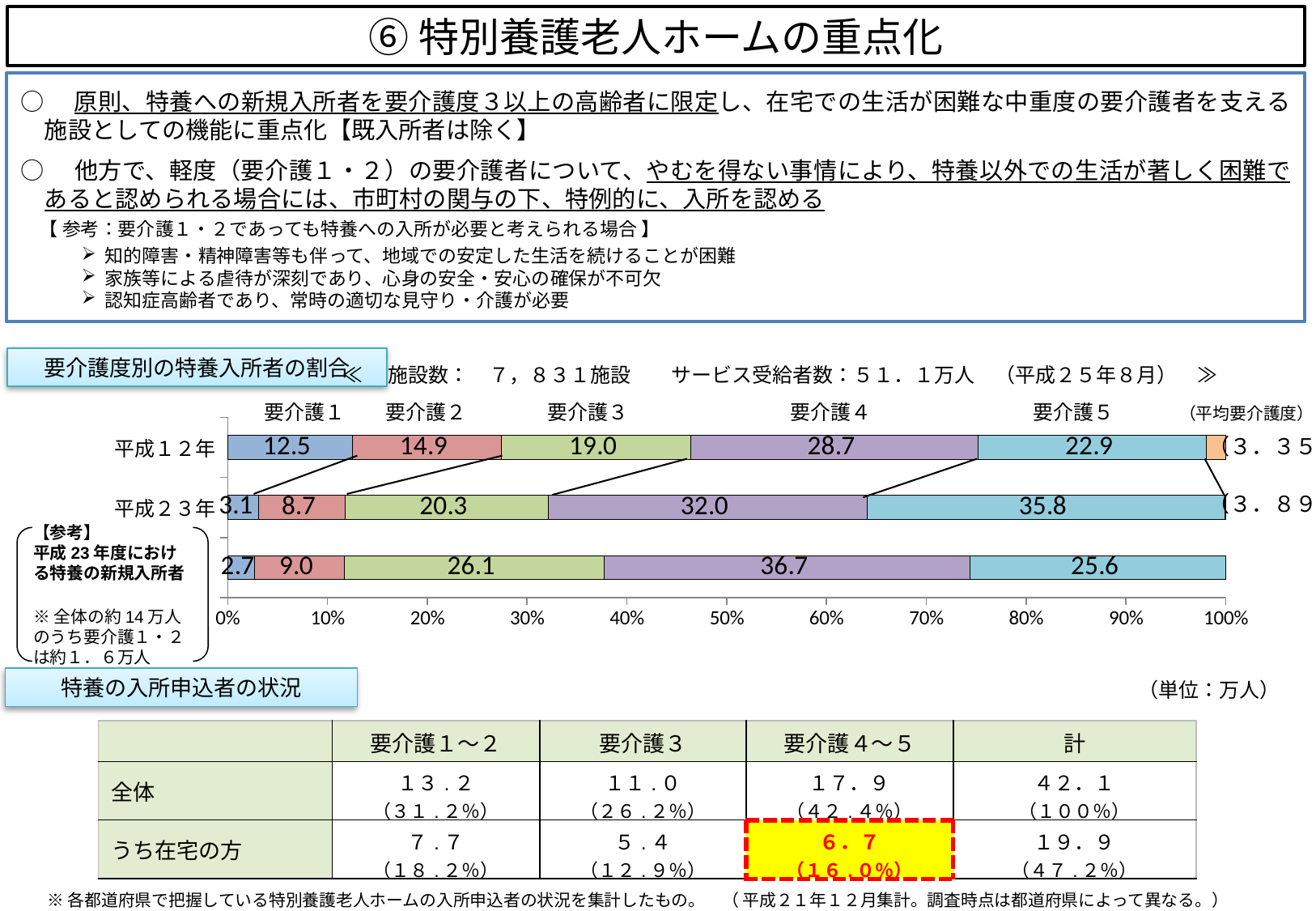

⑥特別養護老人ホームの重点化
○　原則、特養への新規入所者を要介護度３以上の高齢者に限定し、在宅での生活が困難な中重度の要介護者を支える施設としての機能に重点化【既入所者は除く】

○　他方で、軽度（要介護１・２）の要介護者について、やむを得ない事情により、特養以外での生活が著しく困難であると認められる場合には、市町村の関与の下、特例的に、入所を認める
　【 参考：要介護１・２であっても特養への入所が必要と考えられる場合 】
知的障害・精神障害等も伴って、地域での安定した生活を続けることが困難
家族等による虐待が深刻であり、心身の安全・安心の確保が不可欠
認知症高齢者であり、常時の適切な見守り・介護が必要

要介護度別の特養入所者の割合
 要介護１　　要介護２　　　　要介護３　　　　　　　　要介護４　　　　　　　　要介護５　　　 （平均要介護度）
（３．３５）
（３．８９）
【参考】
平成23年度における特養の新規入所者
※全体の約14万人のうち要介護１・２は約１．６万人
≪　施設数：　７，８３１施設　　サービス受給者数：５１．１万人　（平成２５年８月）　≫

### Chart

| Category | 要介護１ | 要介護２ | 要介護３ | 要介護４ | 要介護５ | その他 |
|---|---|---|---|---|---|---|
|  | 2.7 | 9.0 | 26.1 | 36.7 | 25.6 | None |
| 平成２３年 | 3.1 | 8.700000000000001 | 20.3 | 32.0 | 35.800000000000004 | 0.1 |
| 平成１２年 | 12.5 | 14.9 | 19.0 | 28.7 | 22.9 | 1.9000000000000001 |
（単位：万人）
特養の入所申込者の状況
|  | 要介護１～２ | 要介護３ | 要介護４～５ | 計 |
| --- | --- | --- | --- | --- |
| 全体 | １３.２ （３１.２％） | １１.０ （２６.２％） | １７．９ （４２.４％） | ４２．１ （１００％） |
| うち在宅の方 | ７.７ （１８.２％） | ５.４ （１２.９％） | ６．７ （１６.０％） | １９．９ （４７.２％） |
※各都道府県で把握している特別養護老人ホームの入所申込者の状況を集計したもの。　（ 平成２１年１２月集計。調査時点は都道府県によって異なる。）